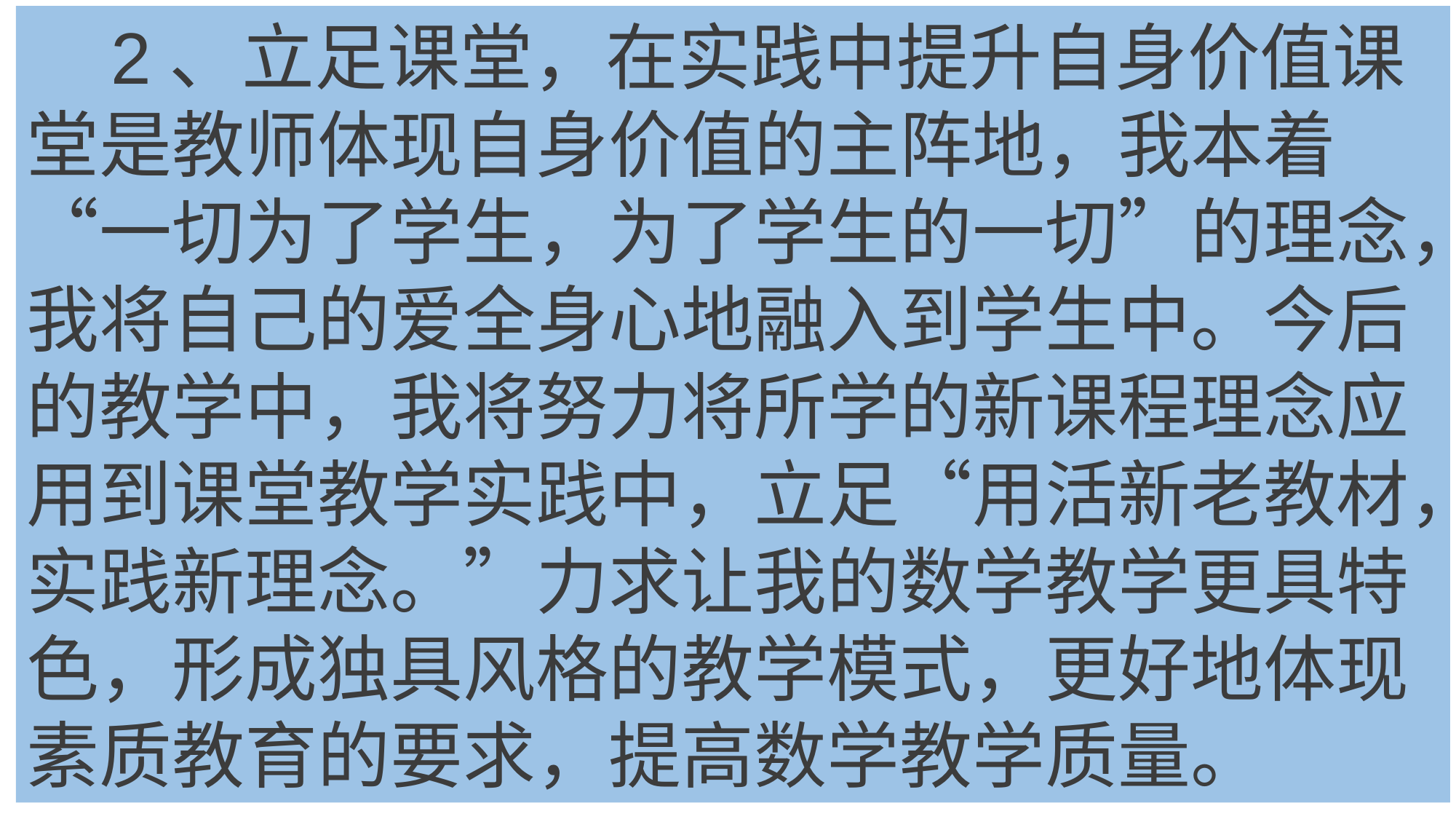

2、立足课堂，在实践中提升自身价值课堂是教师体现自身价值的主阵地，我本着“一切为了学生，为了学生的一切”的理念，我将自己的爱全身心地融入到学生中。今后的教学中，我将努力将所学的新课程理念应用到课堂教学实践中，立足“用活新老教材，实践新理念。”力求让我的数学教学更具特色，形成独具风格的教学模式，更好地体现素质教育的要求，提高数学教学质量。